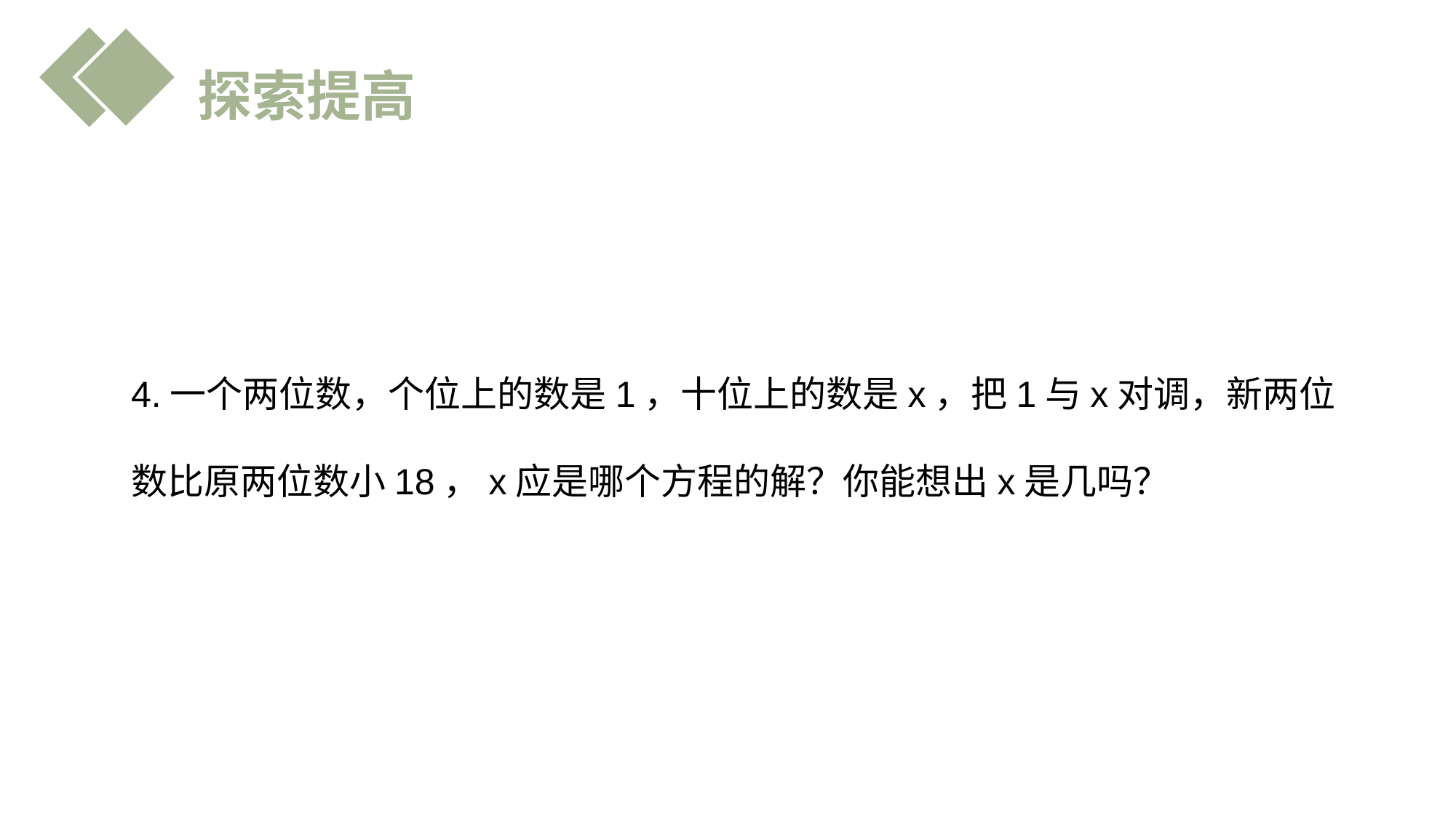

探索提高
4.一个两位数，个位上的数是1，十位上的数是x，把1与x对调，新两位数比原两位数小18，x应是哪个方程的解？你能想出x是几吗？